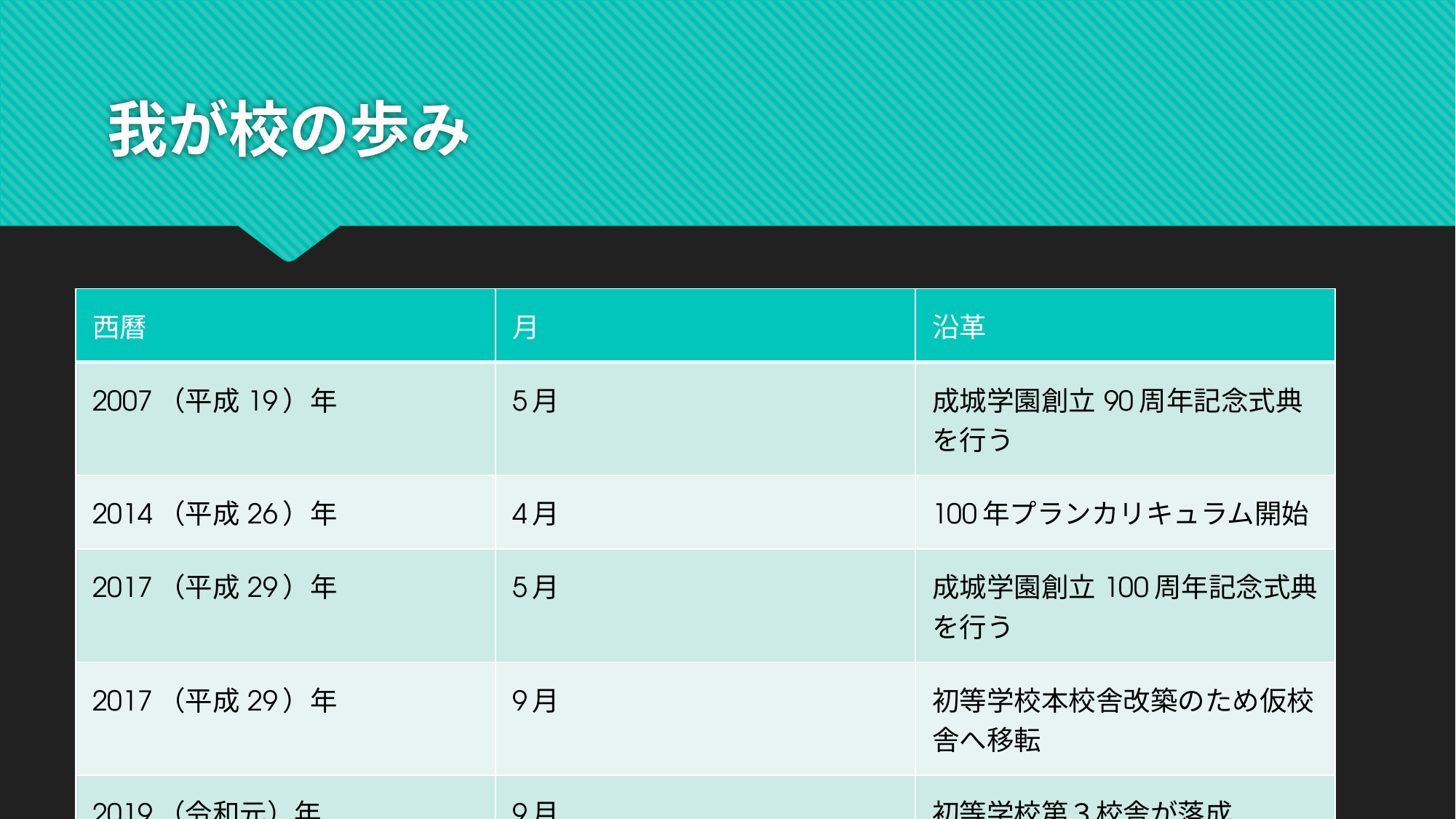

# 我が校の歩み
| 西曆 | 月 | 沿革 |
| --- | --- | --- |
| 2007（平成19）年 | 5月 | 成城学園創立90周年記念式典を行う |
| 2014（平成26）年 | 4月 | 100年プランカリキュラム開始 |
| 2017（平成29）年 | 5月 | 成城学園創立100周年記念式典を行う |
| 2017（平成29）年 | 9月 | 初等学校本校舎改築のため仮校舎へ移転 |
| 2019（令和元）年 | 9月 | 初等学校第３校舎が落成 |